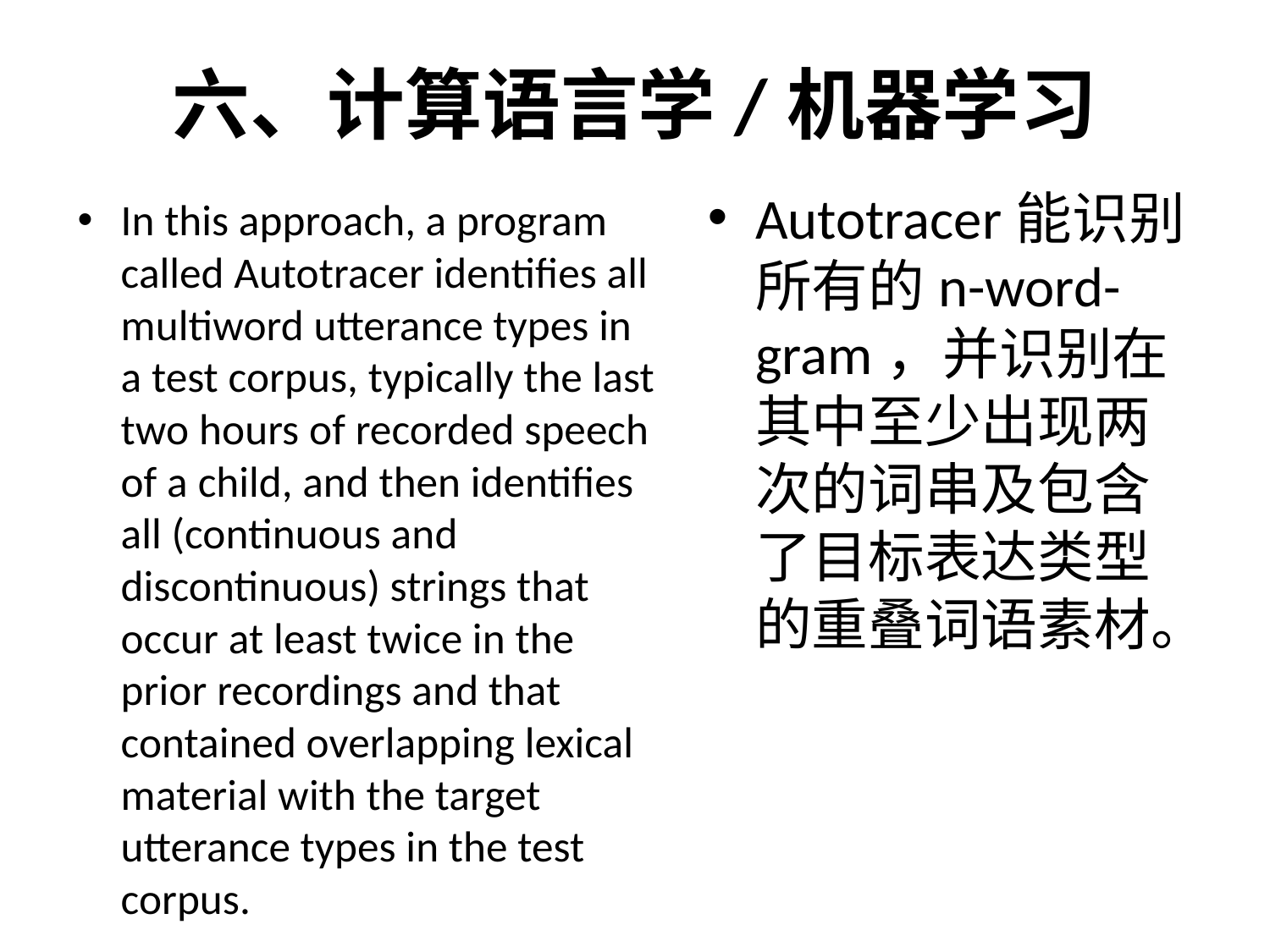

# 六、计算语言学/机器学习
Autotracer能识别所有的n-word-gram，并识别在其中至少出现两次的词串及包含了目标表达类型的重叠词语素材。
In this approach, a program called Autotracer identifies all multiword utterance types in a test corpus, typically the last two hours of recorded speech of a child, and then identifies all (continuous and discontinuous) strings that occur at least twice in the prior recordings and that contained overlapping lexical material with the target utterance types in the test corpus.